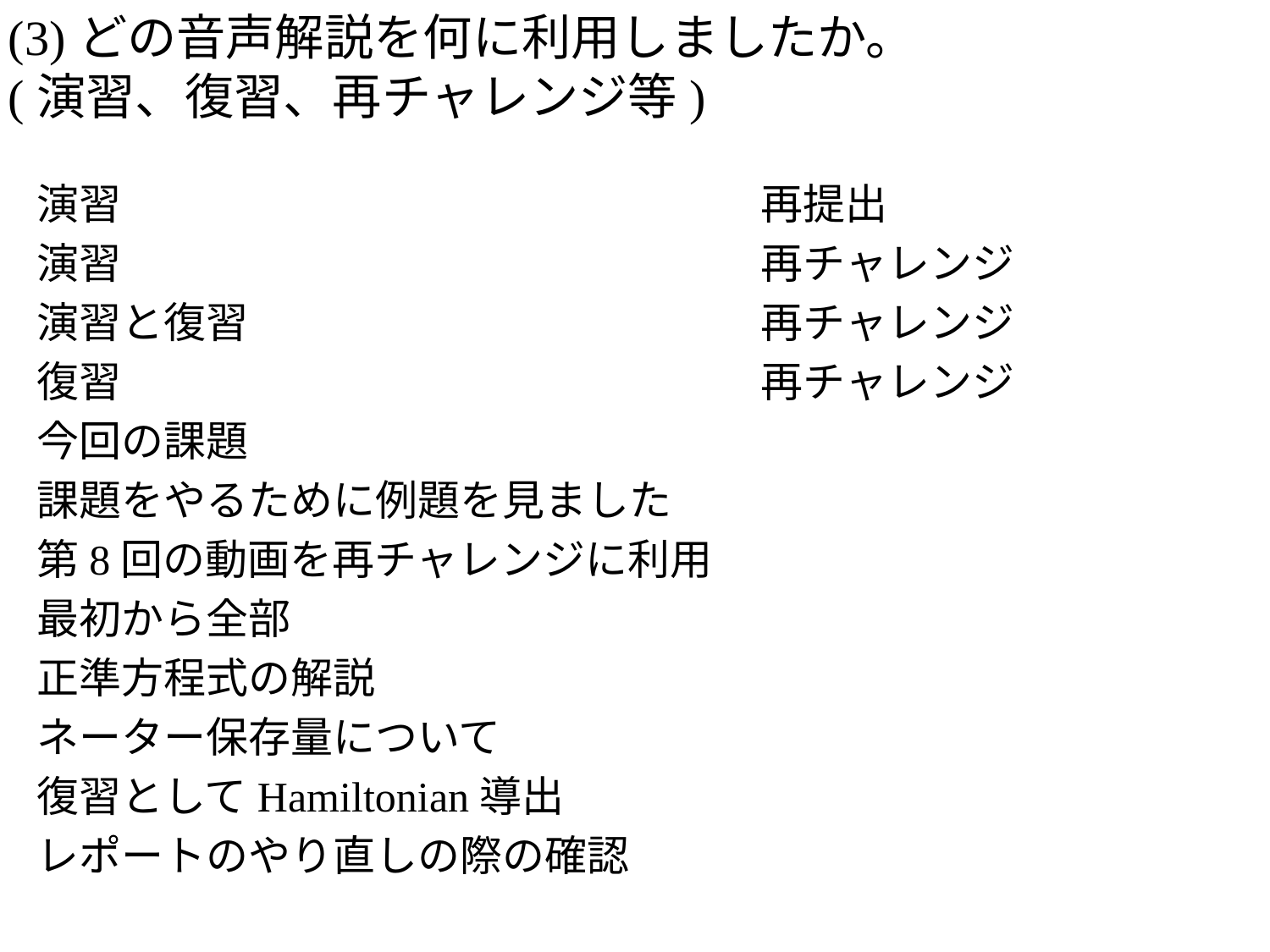

(3)どの音声解説を何に利用しましたか。
(演習、復習、再チャレンジ等)
演習
演習
演習と復習
復習
今回の課題
課題をやるために例題を見ました
第8回の動画を再チャレンジに利用
最初から全部
正準方程式の解説
ネーター保存量について
復習としてHamiltonian導出
レポートのやり直しの際の確認
再提出
再チャレンジ
再チャレンジ
再チャレンジ